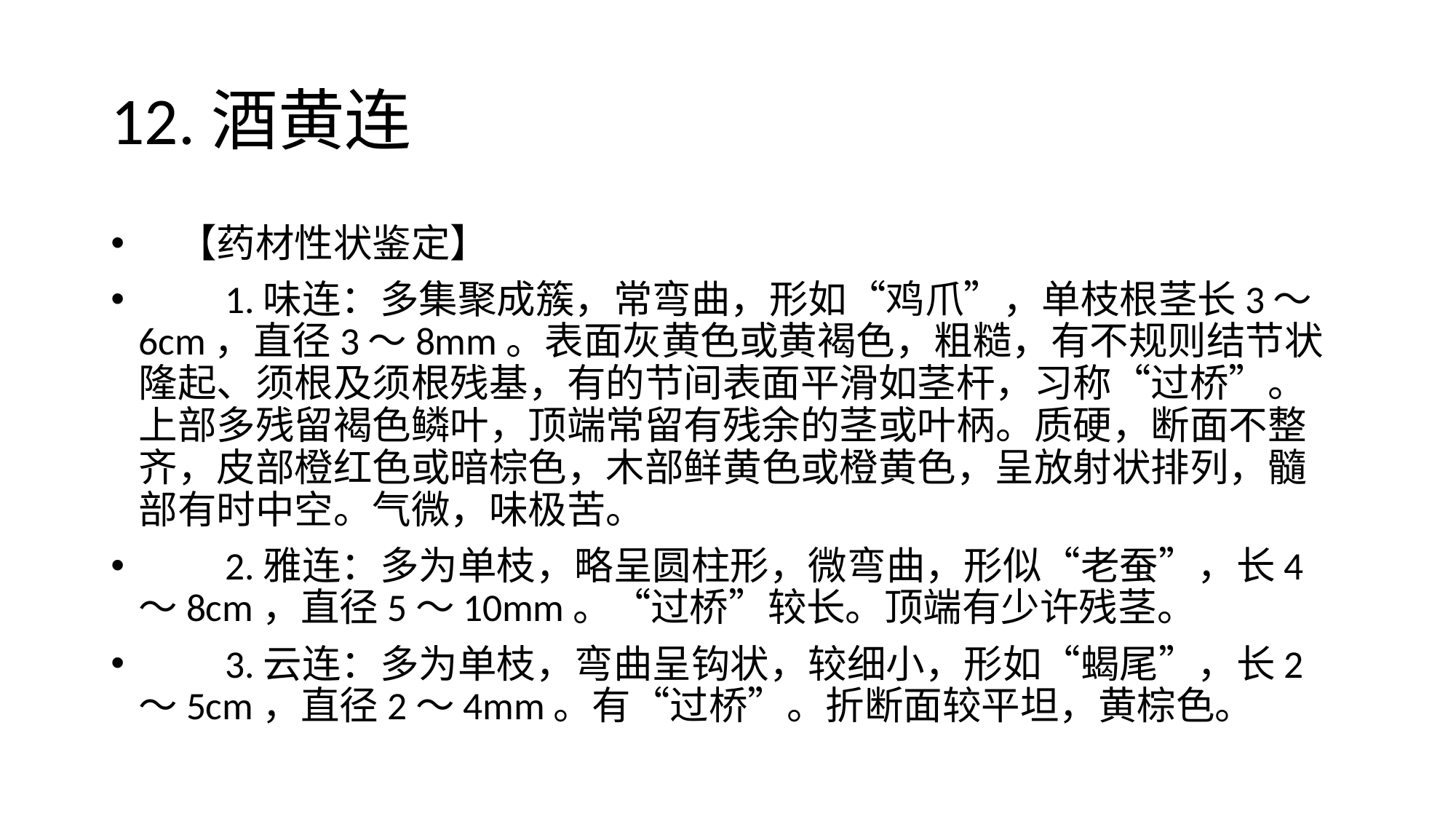

# 12.酒黄连
　【药材性状鉴定】
　　1.味连：多集聚成簇，常弯曲，形如“鸡爪”，单枝根茎长3～6cm，直径3～8mm。表面灰黄色或黄褐色，粗糙，有不规则结节状隆起、须根及须根残基，有的节间表面平滑如茎杆，习称“过桥”。上部多残留褐色鳞叶，顶端常留有残余的茎或叶柄。质硬，断面不整齐，皮部橙红色或暗棕色，木部鲜黄色或橙黄色，呈放射状排列，髓部有时中空。气微，味极苦。
　　2.雅连：多为单枝，略呈圆柱形，微弯曲，形似“老蚕”，长4～8cm，直径5～10mm。“过桥”较长。顶端有少许残茎。
　　3.云连：多为单枝，弯曲呈钩状，较细小，形如“蝎尾”，长2～5cm，直径2～4mm。有“过桥”。折断面较平坦，黄棕色。